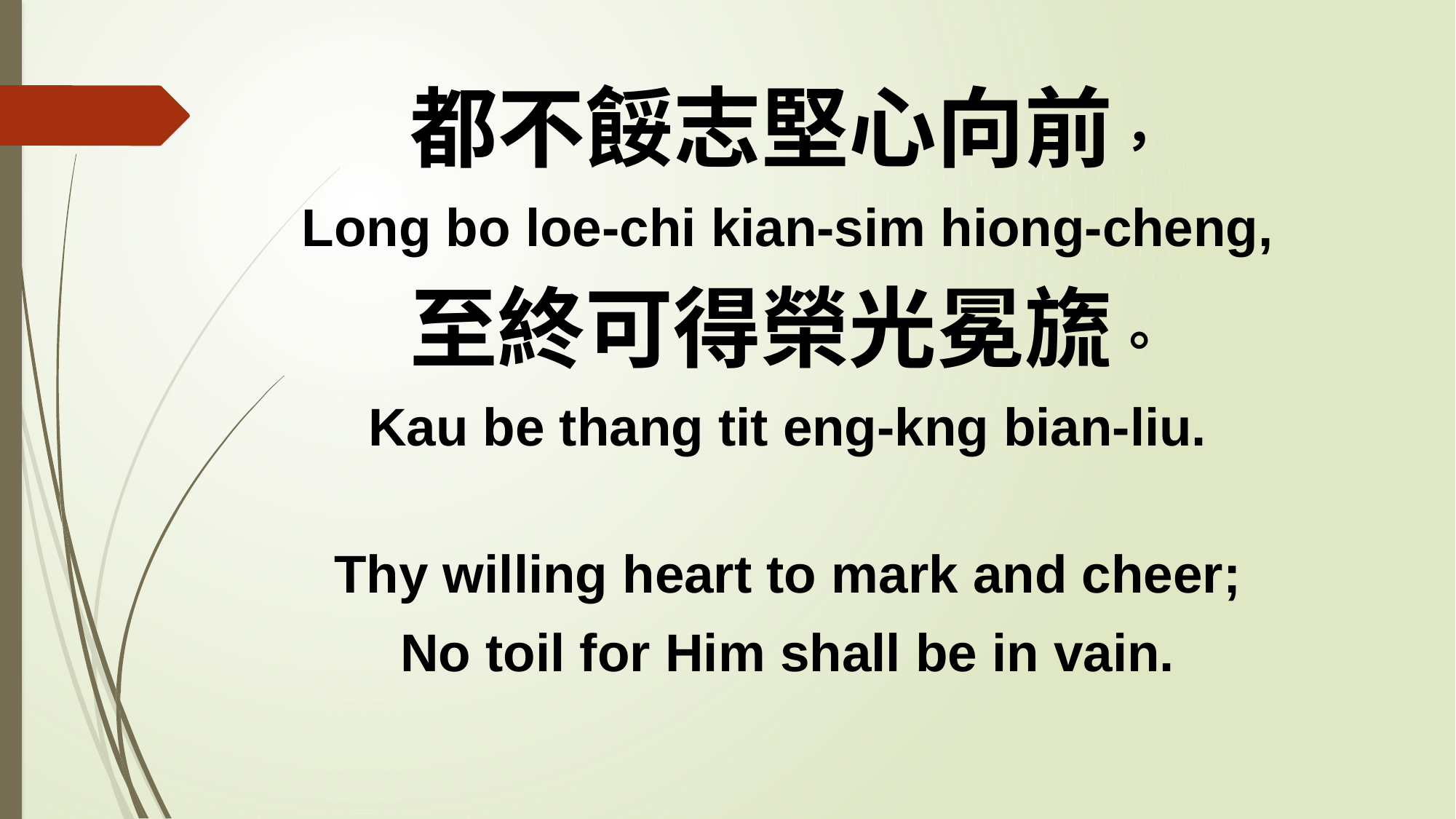

都不餒志堅心向前，
Long bo loe-chi kian-sim hiong-cheng,
至終可得榮光冕旒。
Kau be thang tit eng-kng bian-liu.

Thy willing heart to mark and cheer;
No toil for Him shall be in vain.